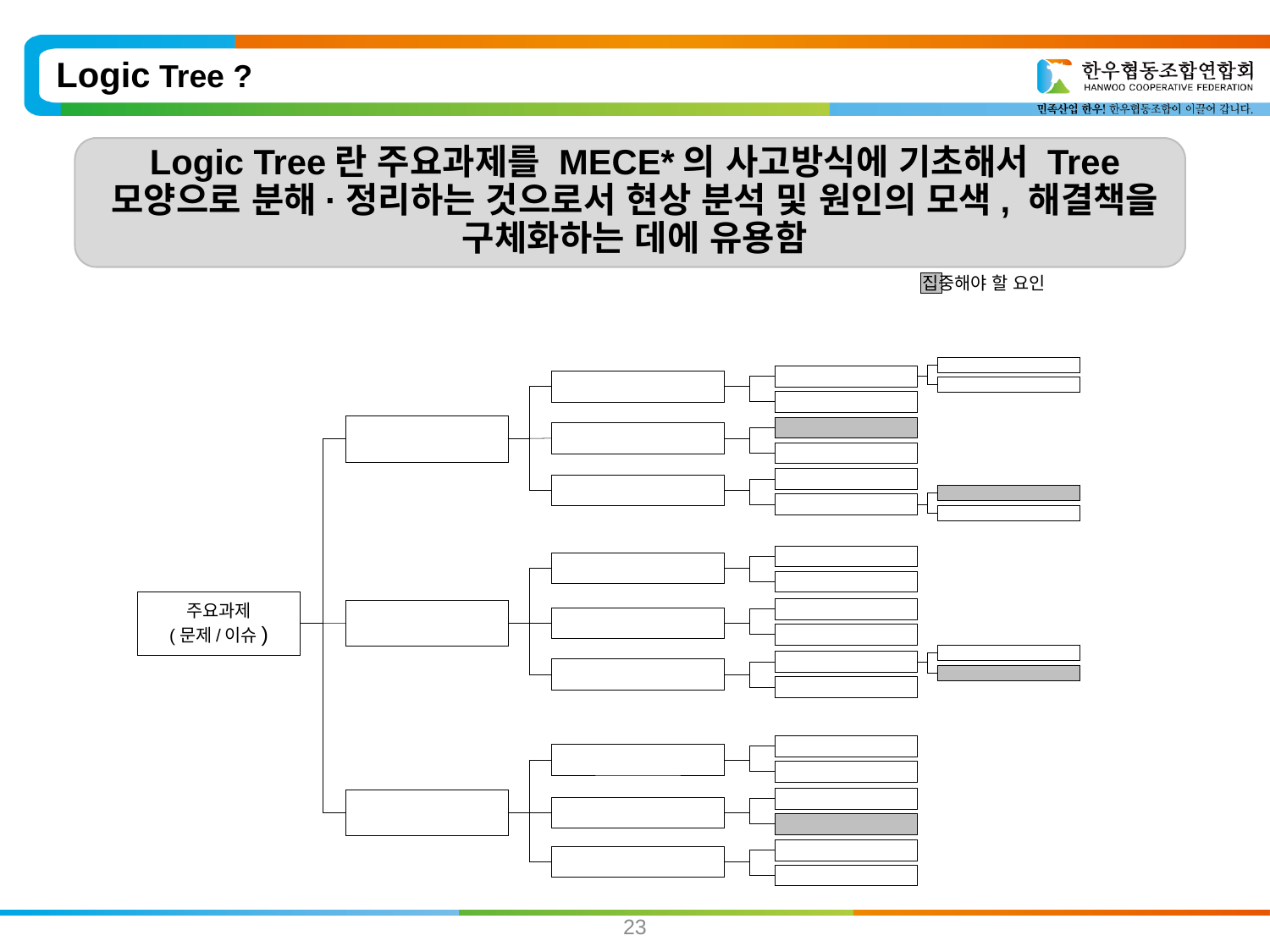

Logic Tree ?

Logic Tree란 주요과제를 MECE*의 사고방식에 기초해서 Tree 모양으로 분해·정리하는 것으로서 현상 분석 및 원인의 모색, 해결책을 구체화하는 데에 유용함
집중해야 할 요인

주요과제
(문제/이슈)